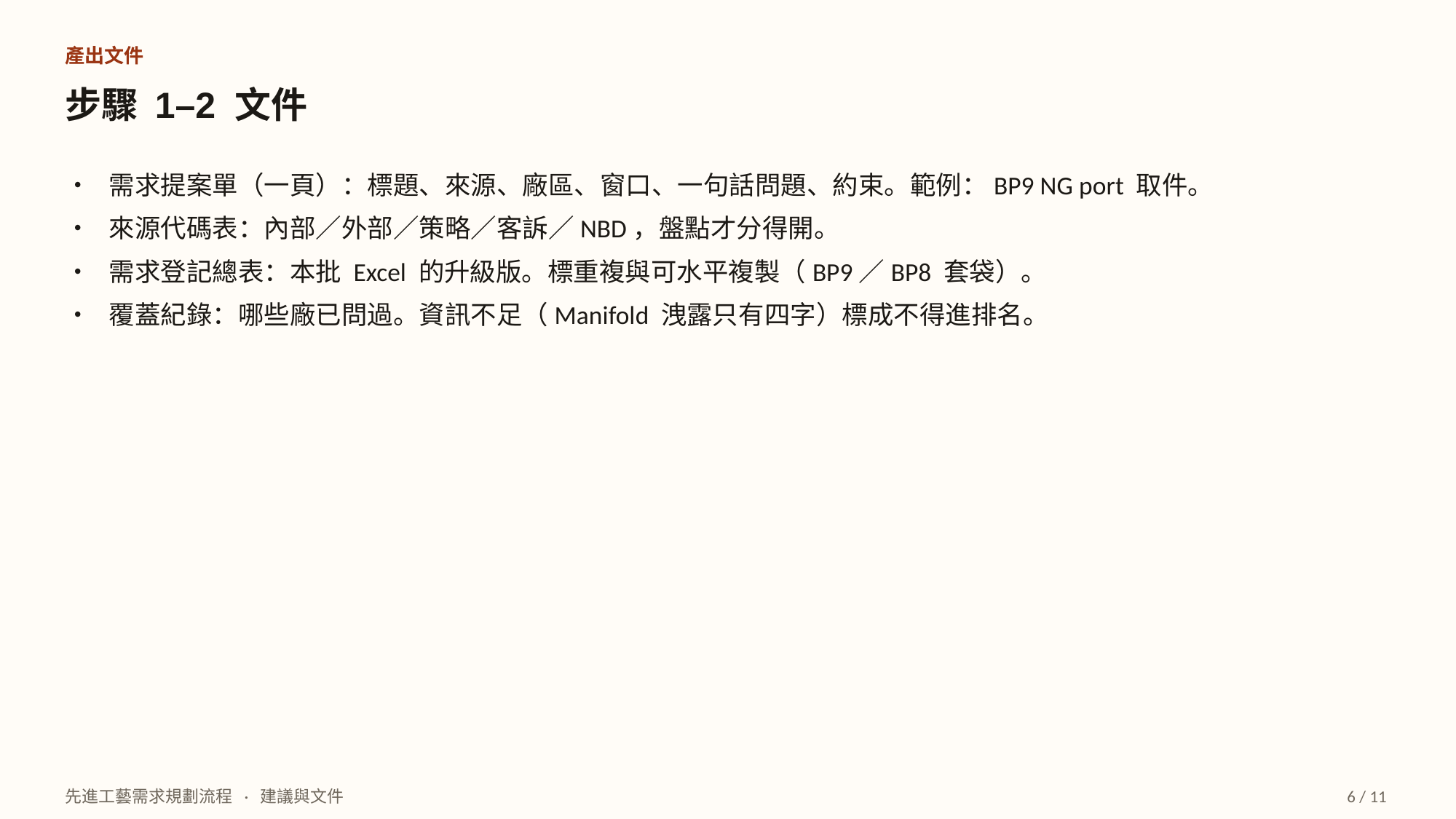

產出文件
步驟 1–2 文件
•  需求提案單（一頁）：標題、來源、廠區、窗口、一句話問題、約束。範例：BP9 NG port 取件。
•  來源代碼表：內部／外部／策略／客訴／NBD，盤點才分得開。
•  需求登記總表：本批 Excel 的升級版。標重複與可水平複製（BP9／BP8 套袋）。
•  覆蓋紀錄：哪些廠已問過。資訊不足（Manifold 洩露只有四字）標成不得進排名。
先進工藝需求規劃流程  ·  建議與文件
6 / 11